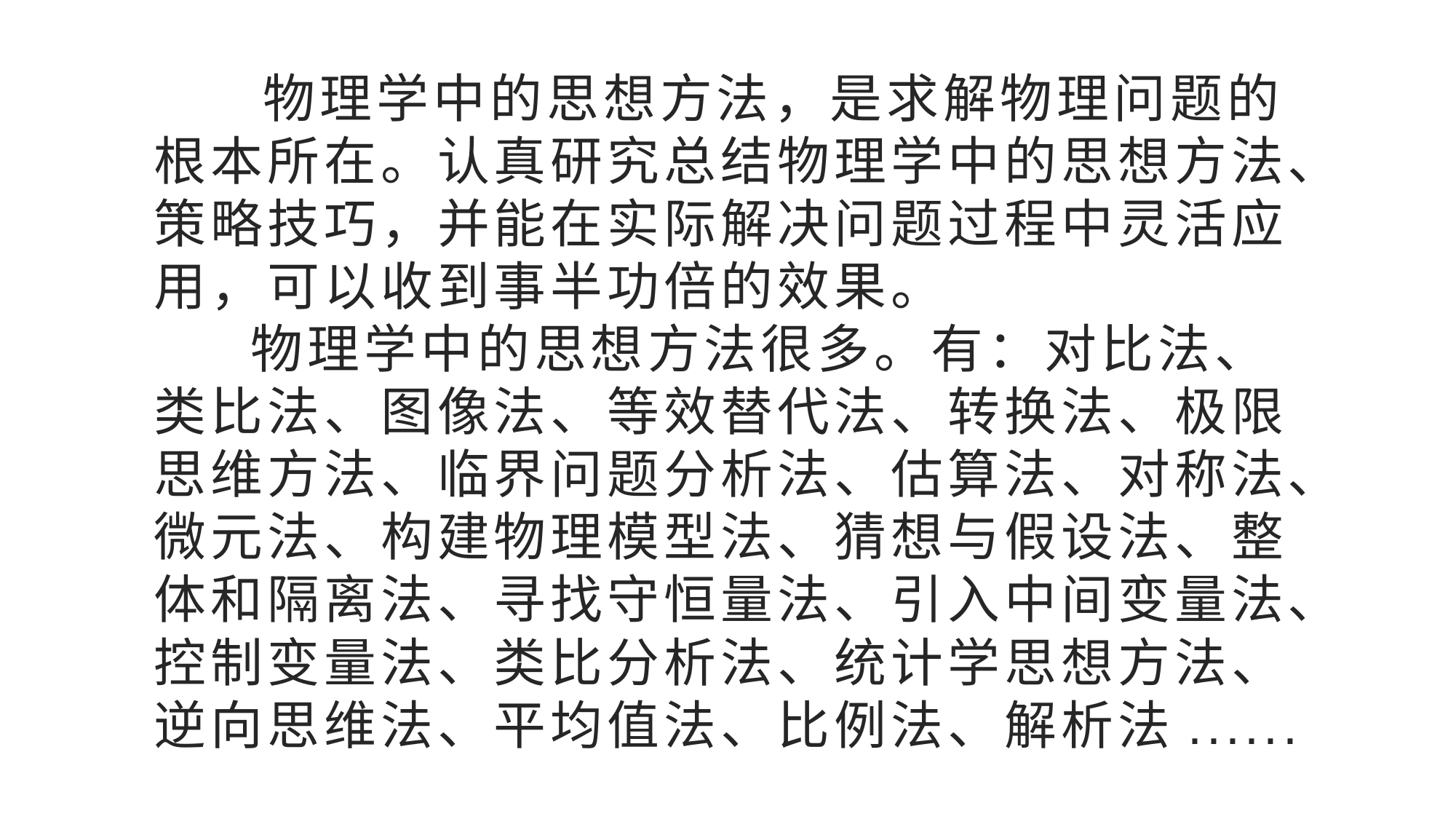

# 物理学中的思想方法，是求解物理问题的根本所在。认真研究总结物理学中的思想方法、策略技巧，并能在实际解决问题过程中灵活应用，可以收到事半功倍的效果。 物理学中的思想方法很多。有：对比法、类比法、图像法、等效替代法、转换法、极限思维方法、临界问题分析法、估算法、对称法、微元法、构建物理模型法、猜想与假设法、整体和隔离法、寻找守恒量法、引入中间变量法、控制变量法、类比分析法、统计学思想方法、逆向思维法、平均值法、比例法、解析法......